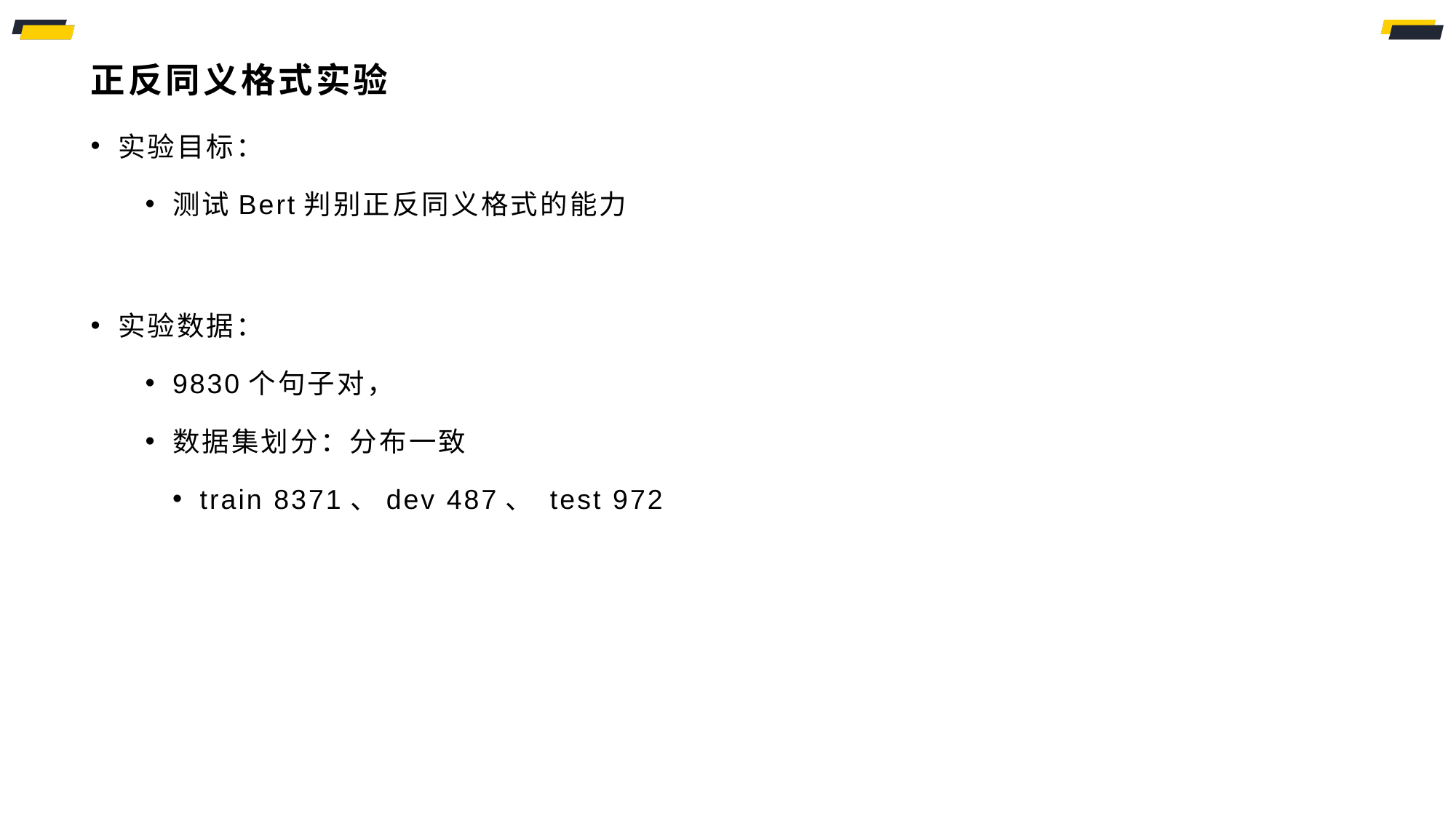

# 正反同义格式实验
实验目标：
测试Bert判别正反同义格式的能力

实验数据：
9830个句子对，
数据集划分：分布一致
train 8371、dev 487、 test 972